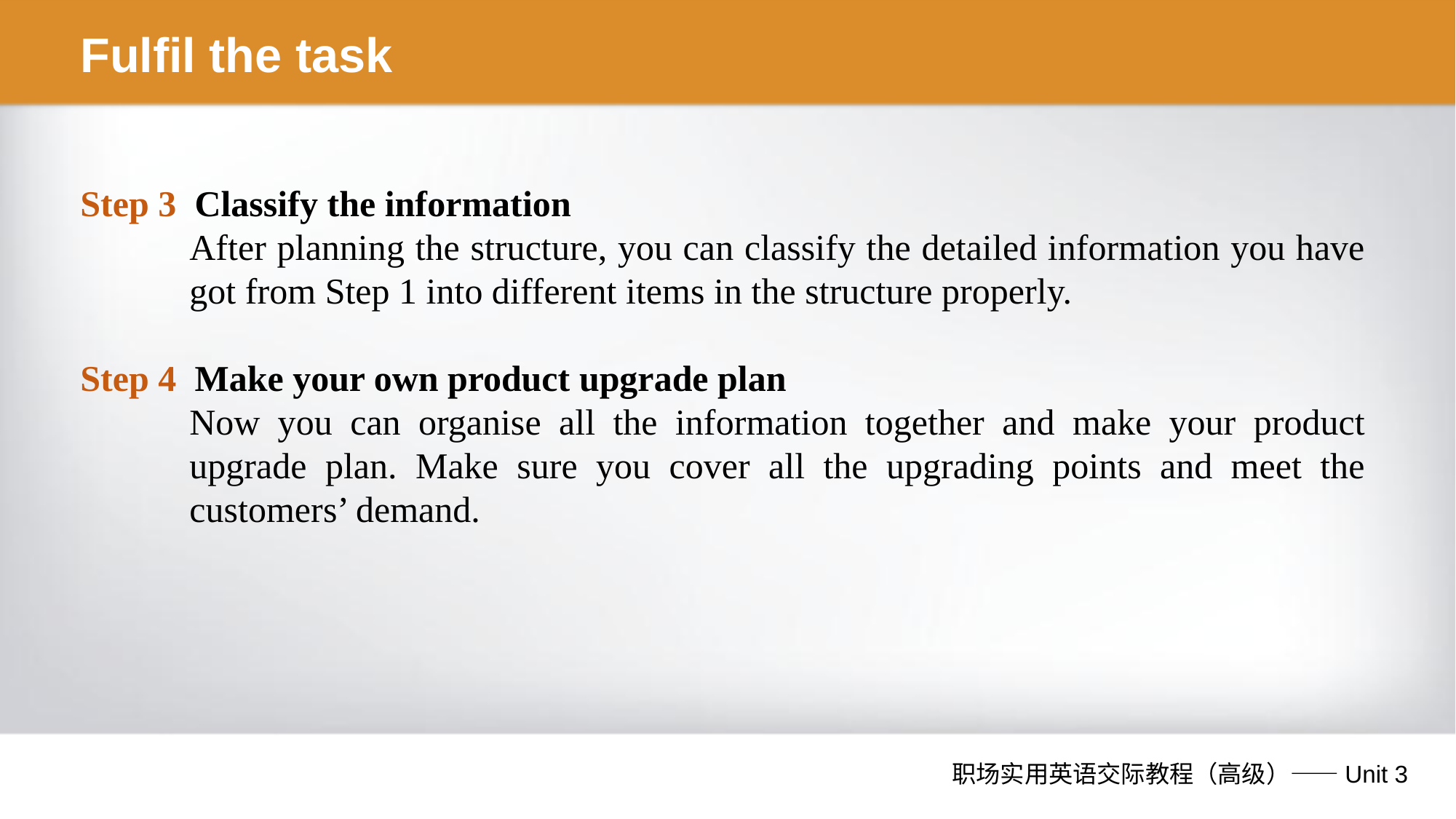

Fulfil the task
Step 3  Classify the information
After planning the structure, you can classify the detailed information you have got from Step 1 into different items in the structure properly.

Step 4  Make your own product upgrade plan
Now you can organise all the information together and make your product upgrade plan. Make sure you cover all the upgrading points and meet the customers’ demand.
职场实用英语交际教程（高级）——Unit 3